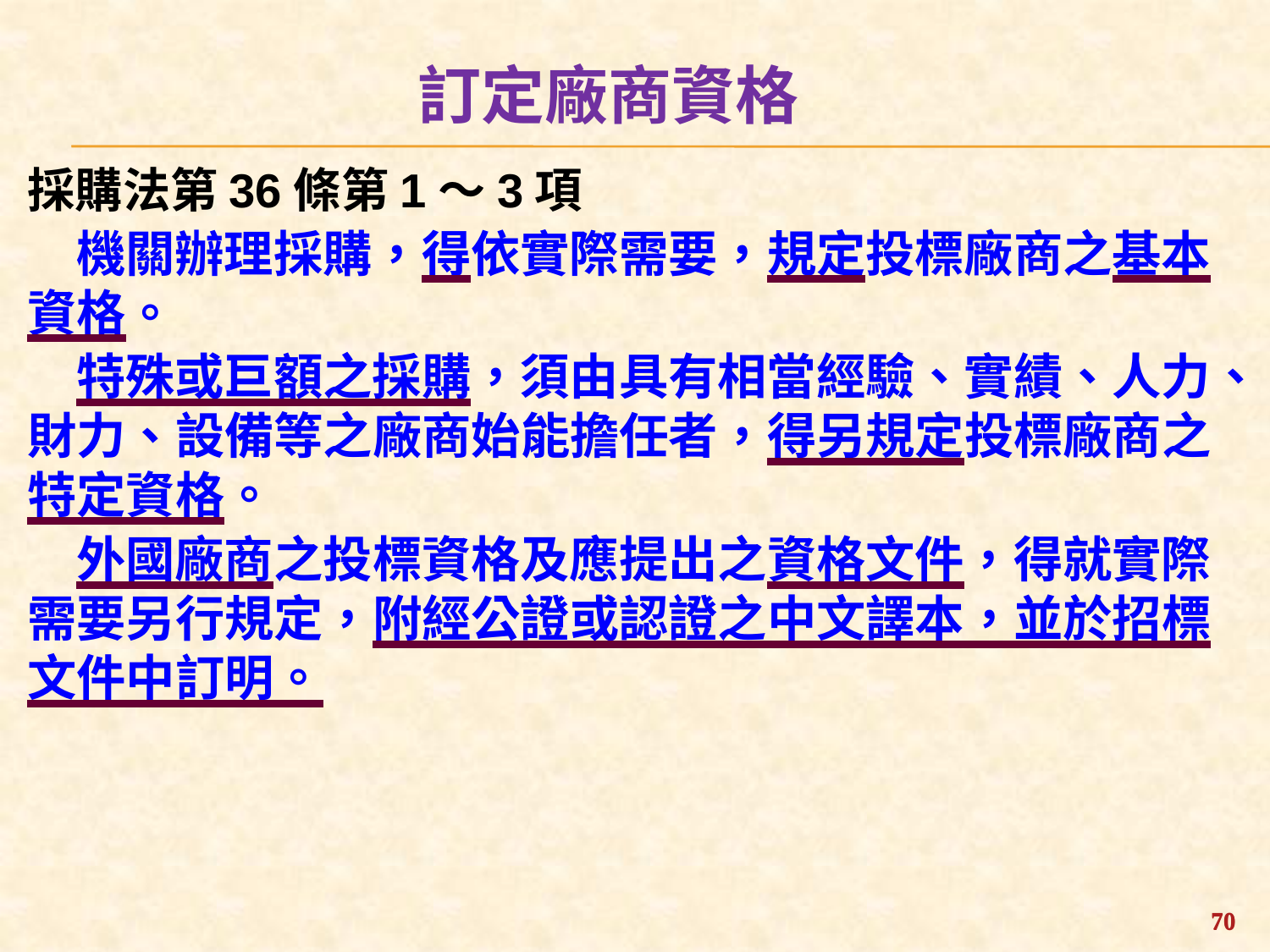

訂定廠商資格
採購法第36條第1～3項
機關辦理採購，得依實際需要，規定投標廠商之基本資格。
特殊或巨額之採購，須由具有相當經驗、實績、人力、財力、設備等之廠商始能擔任者，得另規定投標廠商之特定資格。
外國廠商之投標資格及應提出之資格文件，得就實際需要另行規定，附經公證或認證之中文譯本，並於招標文件中訂明。
70
70